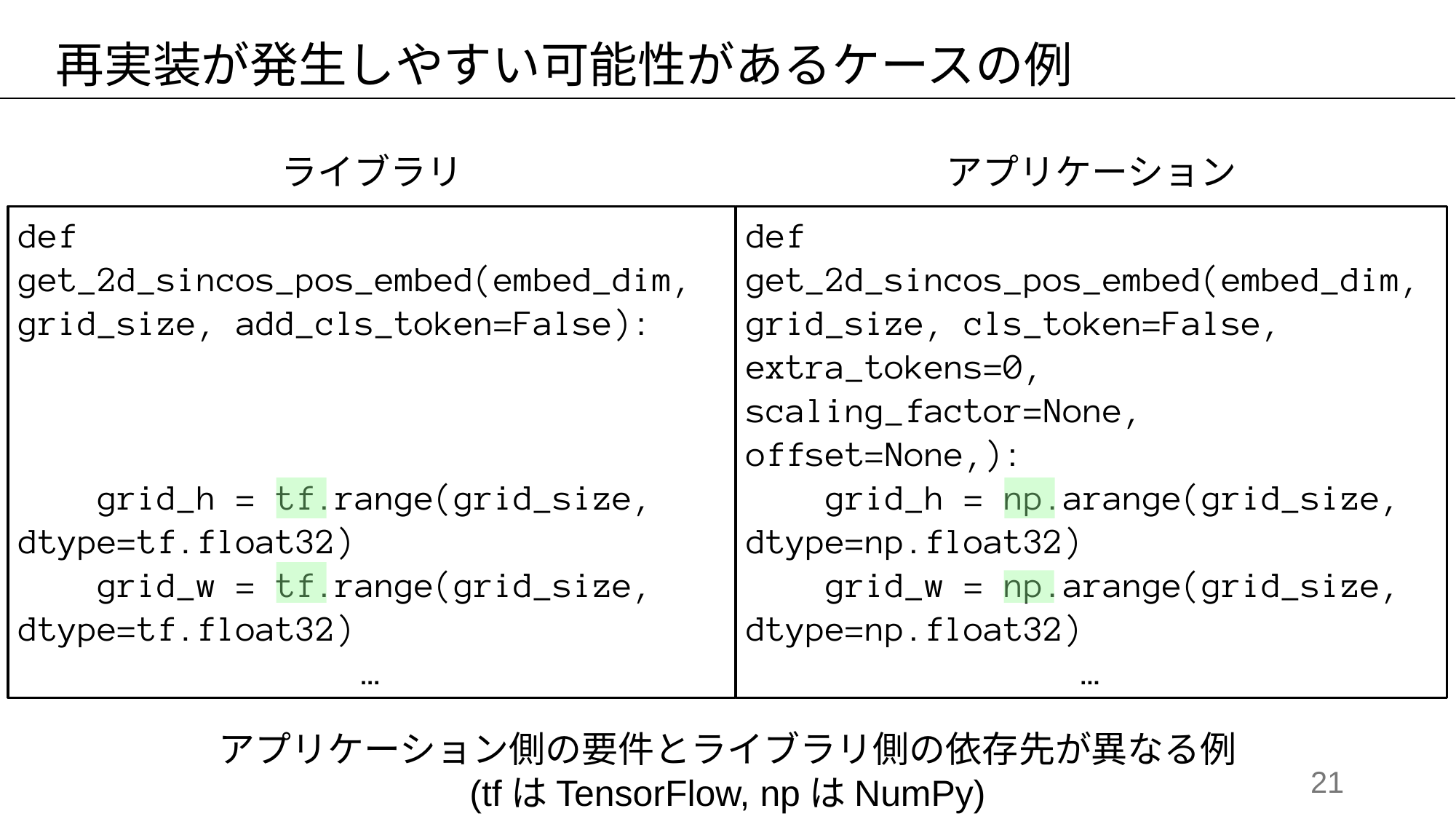

再実装が発生しやすい可能性があるケースの例
ライブラリ
アプリケーション
def get_2d_sincos_pos_embed(embed_dim, grid_size, add_cls_token=False):

    grid_h = tf.range(grid_size, dtype=tf.float32)
    grid_w = tf.range(grid_size, dtype=tf.float32)
…
def get_2d_sincos_pos_embed(embed_dim, grid_size, cls_token=False, extra_tokens=0, scaling_factor=None, offset=None,):
    grid_h = np.arange(grid_size, dtype=np.float32)
    grid_w = np.arange(grid_size, dtype=np.float32)
…

アプリケーション側の要件とライブラリ側の依存先が異なる例
(tfはTensorFlow, npはNumPy)
21